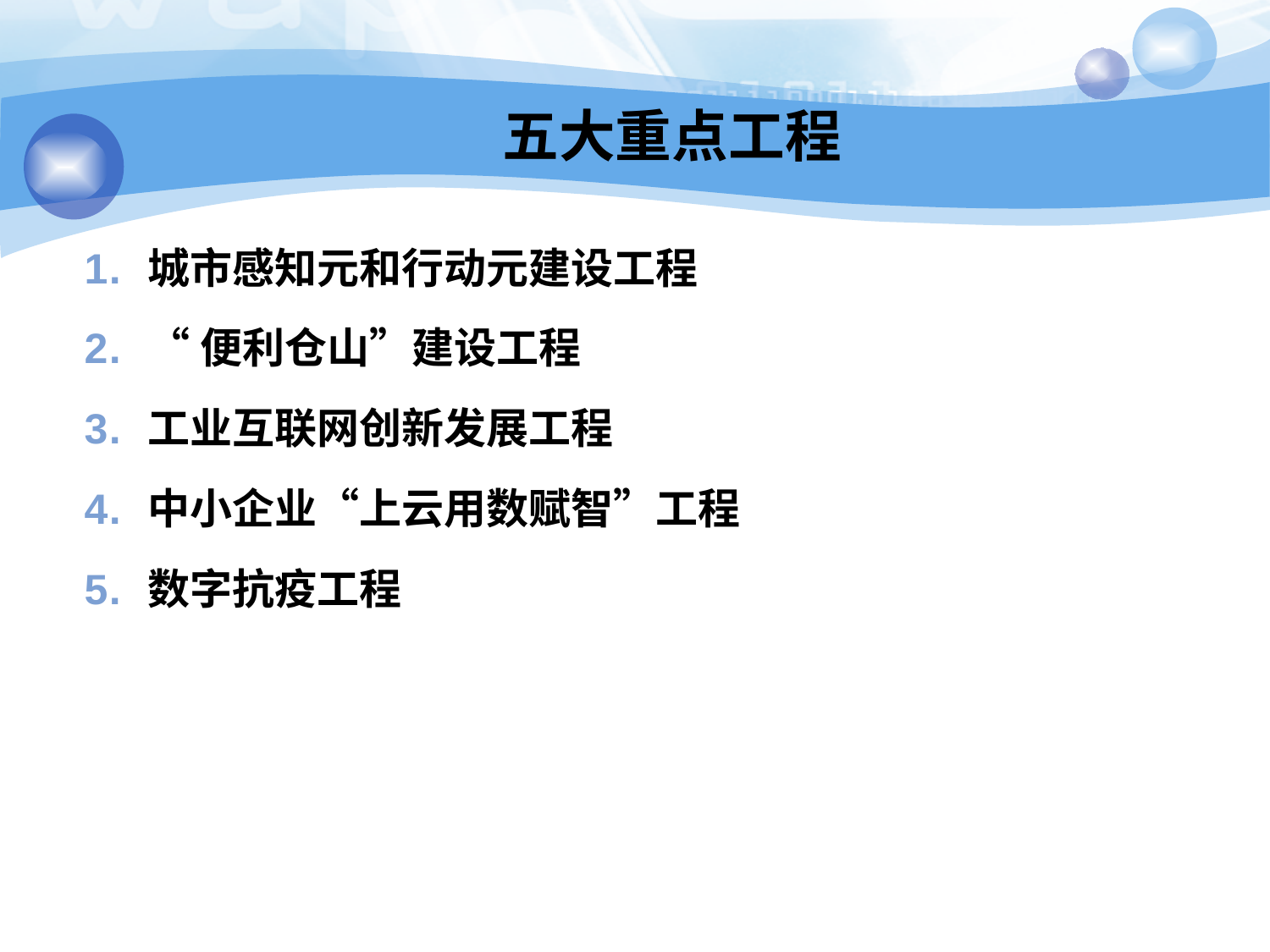

# 五大重点工程
城市感知元和行动元建设工程
“便利仓山”建设工程
工业互联网创新发展工程
中小企业“上云用数赋智”工程
数字抗疫工程